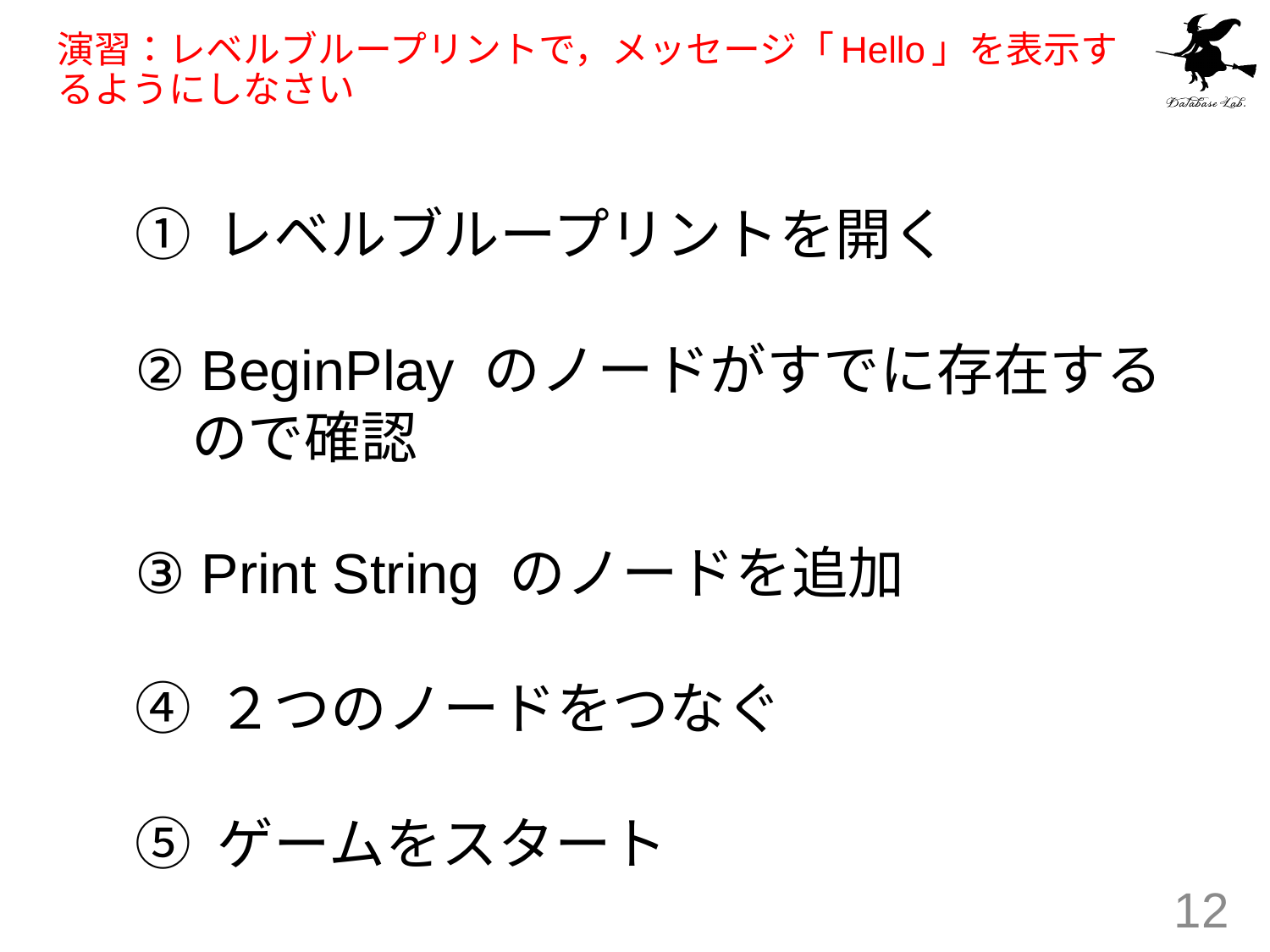

# 演習：レベルブループリントで，メッセージ「Hello」を表示するようにしなさい
① レベルブループリントを開く

② BeginPlay のノードがすでに存在する
　ので確認

③ Print String のノードを追加

④ ２つのノードをつなぐ

⑤ ゲームをスタート

12